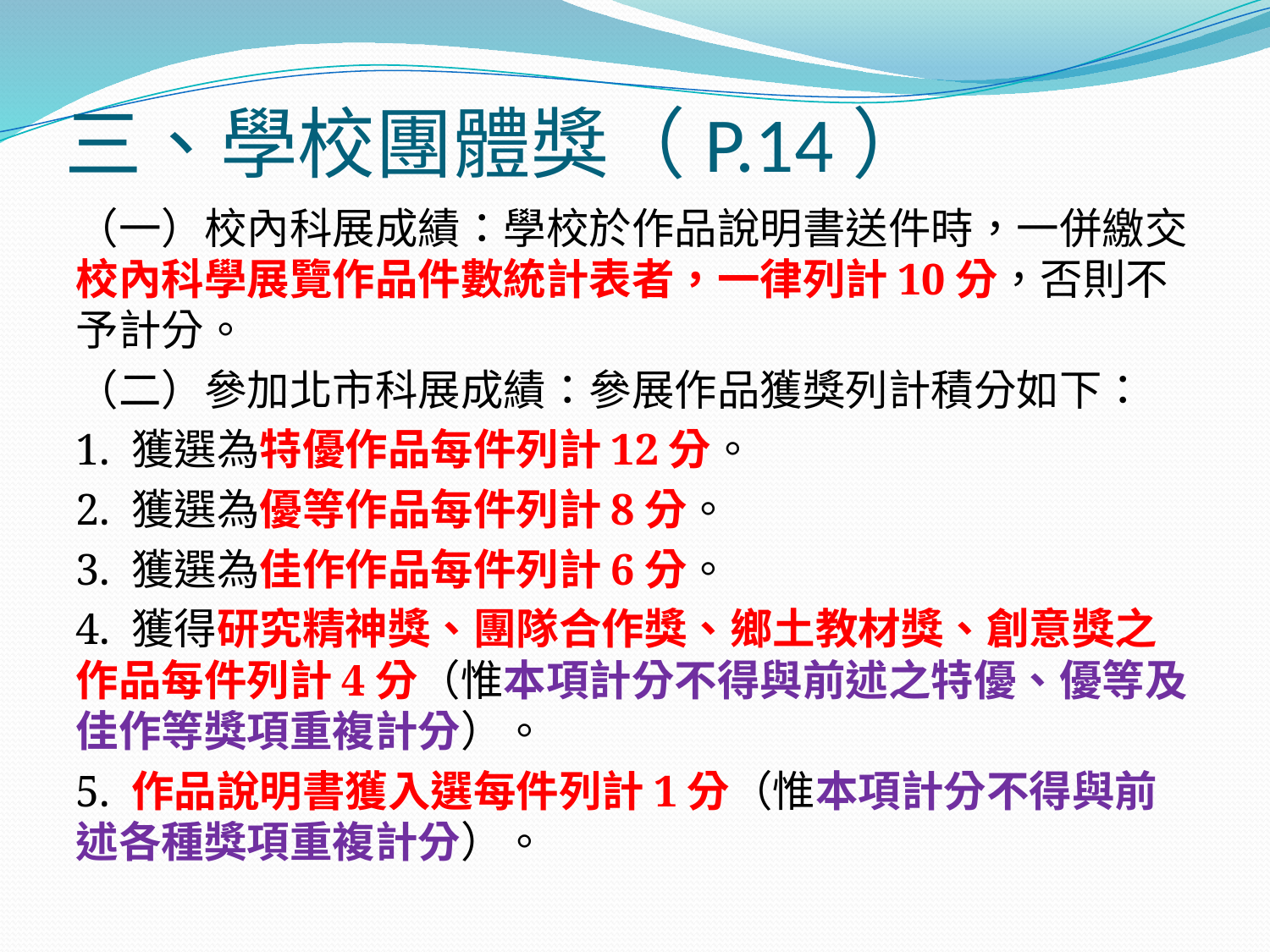

# 三、學校團體獎（P.14）
（一）校內科展成績：學校於作品說明書送件時，一併繳交校內科學展覽作品件數統計表者，一律列計10分，否則不予計分。
（二）參加北市科展成績：參展作品獲獎列計積分如下：
1. 獲選為特優作品每件列計12分。
2. 獲選為優等作品每件列計8分。
3. 獲選為佳作作品每件列計6分。
4. 獲得研究精神獎、團隊合作獎、鄉土教材獎、創意獎之作品每件列計4分（惟本項計分不得與前述之特優、優等及佳作等獎項重複計分）。
5. 作品說明書獲入選每件列計1分（惟本項計分不得與前述各種獎項重複計分）。